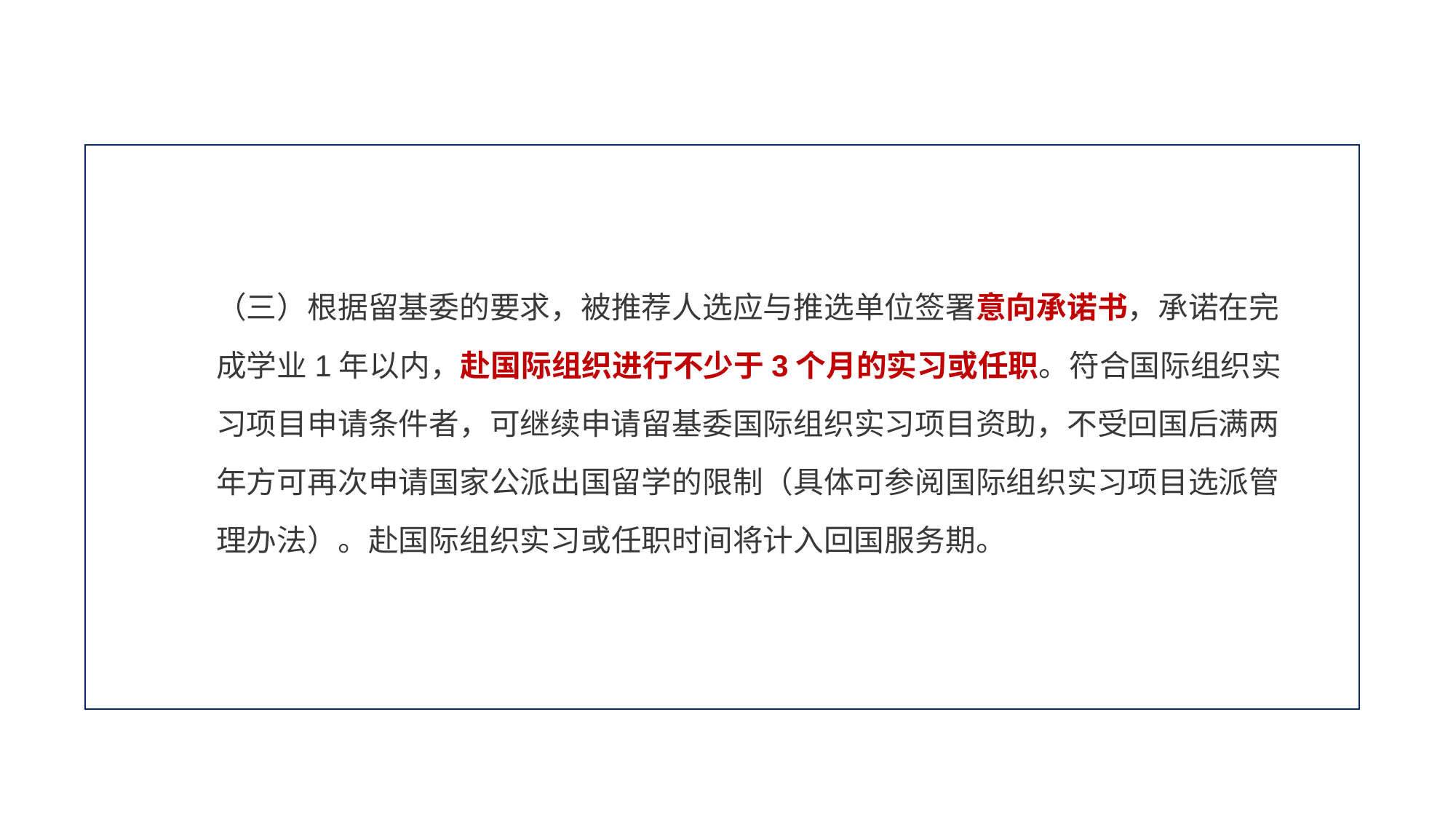

（三）根据留基委的要求，被推荐人选应与推选单位签署意向承诺书，承诺在完成学业1年以内，赴国际组织进行不少于3个月的实习或任职。符合国际组织实习项目申请条件者，可继续申请留基委国际组织实习项目资助，不受回国后满两年方可再次申请国家公派出国留学的限制（具体可参阅国际组织实习项目选派管理办法）。赴国际组织实习或任职时间将计入回国服务期。